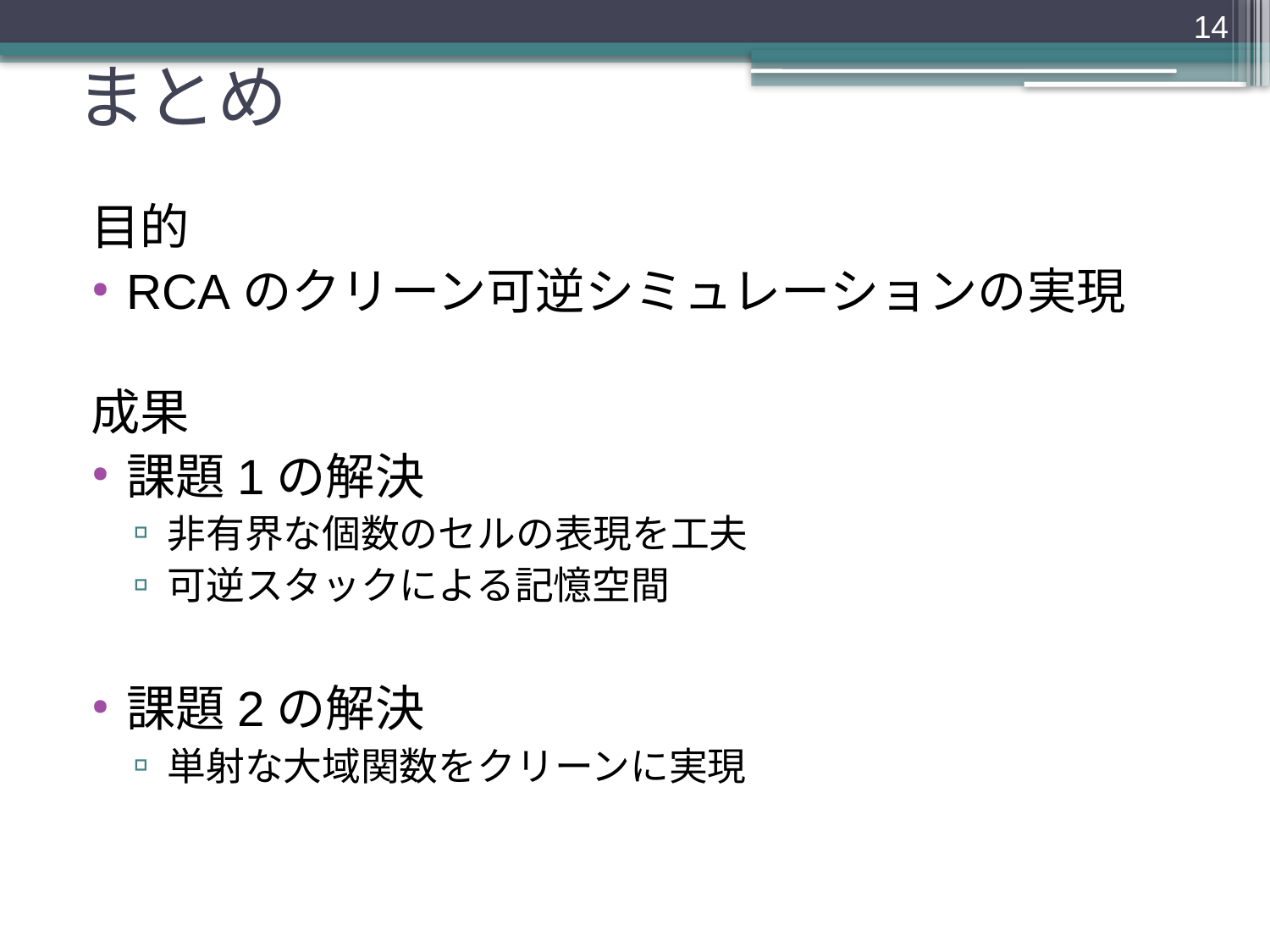

# まとめ
14
目的
RCAのクリーン可逆シミュレーションの実現

成果
課題1の解決
非有界な個数のセルの表現を工夫
可逆スタックによる記憶空間

課題2の解決
単射な大域関数をクリーンに実現